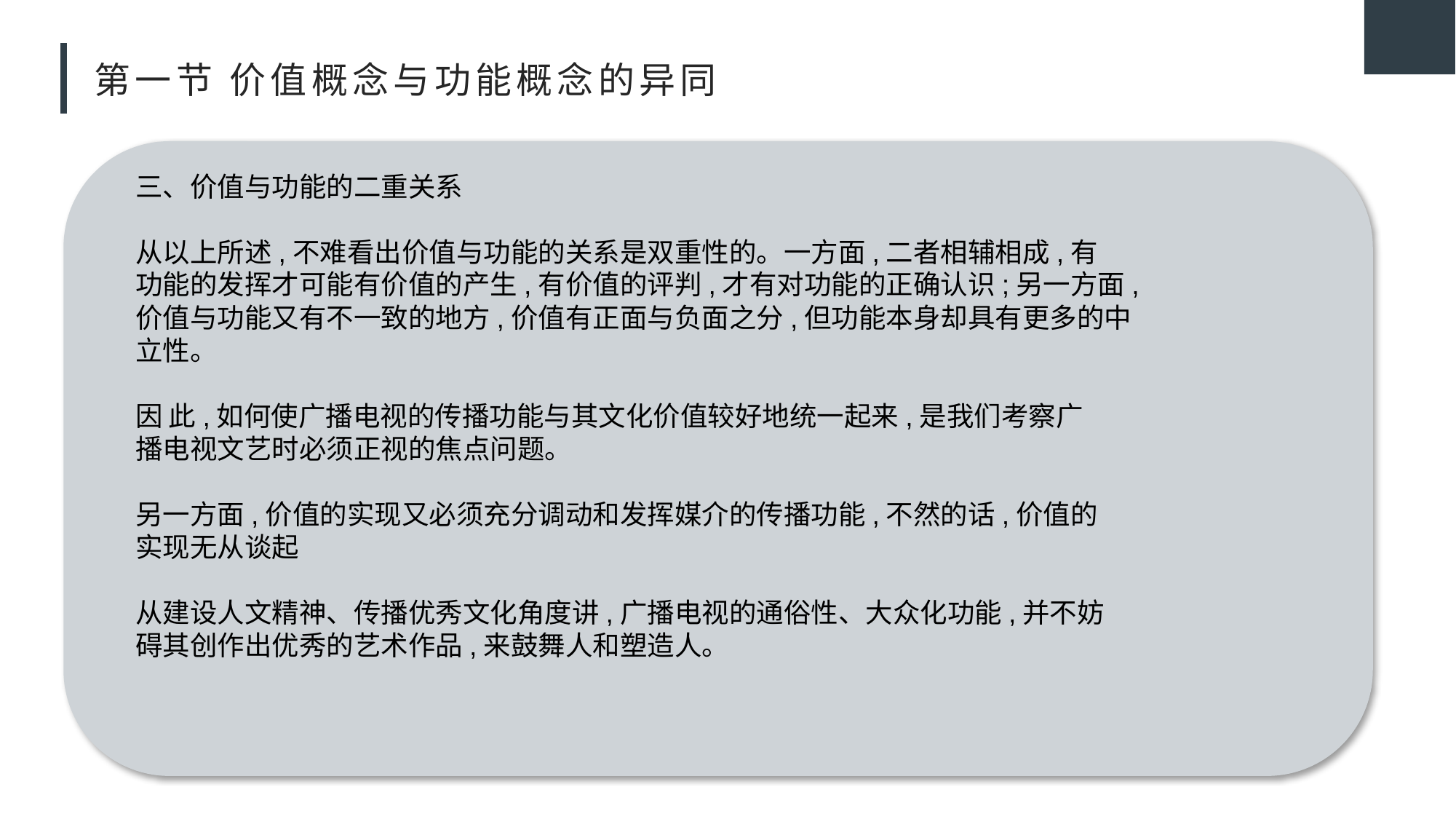

# 第一节 价值概念与功能概念的异同

三、价值与功能的二重关系

从以上所述,不难看出价值与功能的关系是双重性的。一方面,二者相辅相成,有
功能的发挥才可能有价值的产生,有价值的评判,才有对功能的正确认识;另一方面,
价值与功能又有不一致的地方,价值有正面与负面之分,但功能本身却具有更多的中
立性。

因 此,如何使广播电视的传播功能与其文化价值较好地统一起来,是我们考察广
播电视文艺时必须正视的焦点问题。

另一方面,价值的实现又必须充分调动和发挥媒介的传播功能,不然的话,价值的
实现无从谈起

从建设人文精神、传播优秀文化角度讲,广播电视的通俗性、大众化功能,并不妨
碍其创作出优秀的艺术作品,来鼓舞人和塑造人。